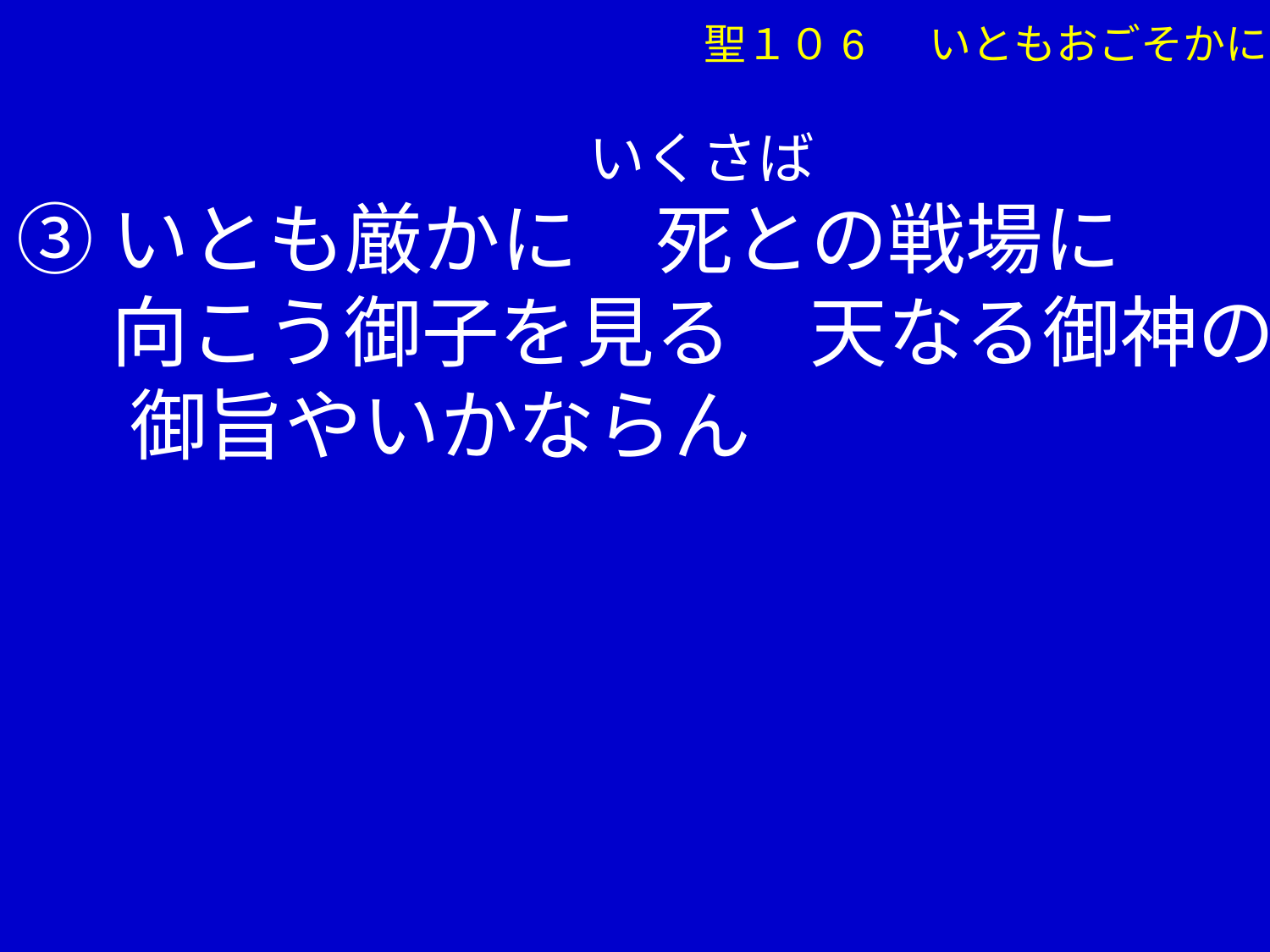

聖１０6 　いともおごそかに
                                            いくさば
➂いとも厳かに　死との戦場に
　 向こう御子を見る　天なる御神の
 　御旨やいかならん